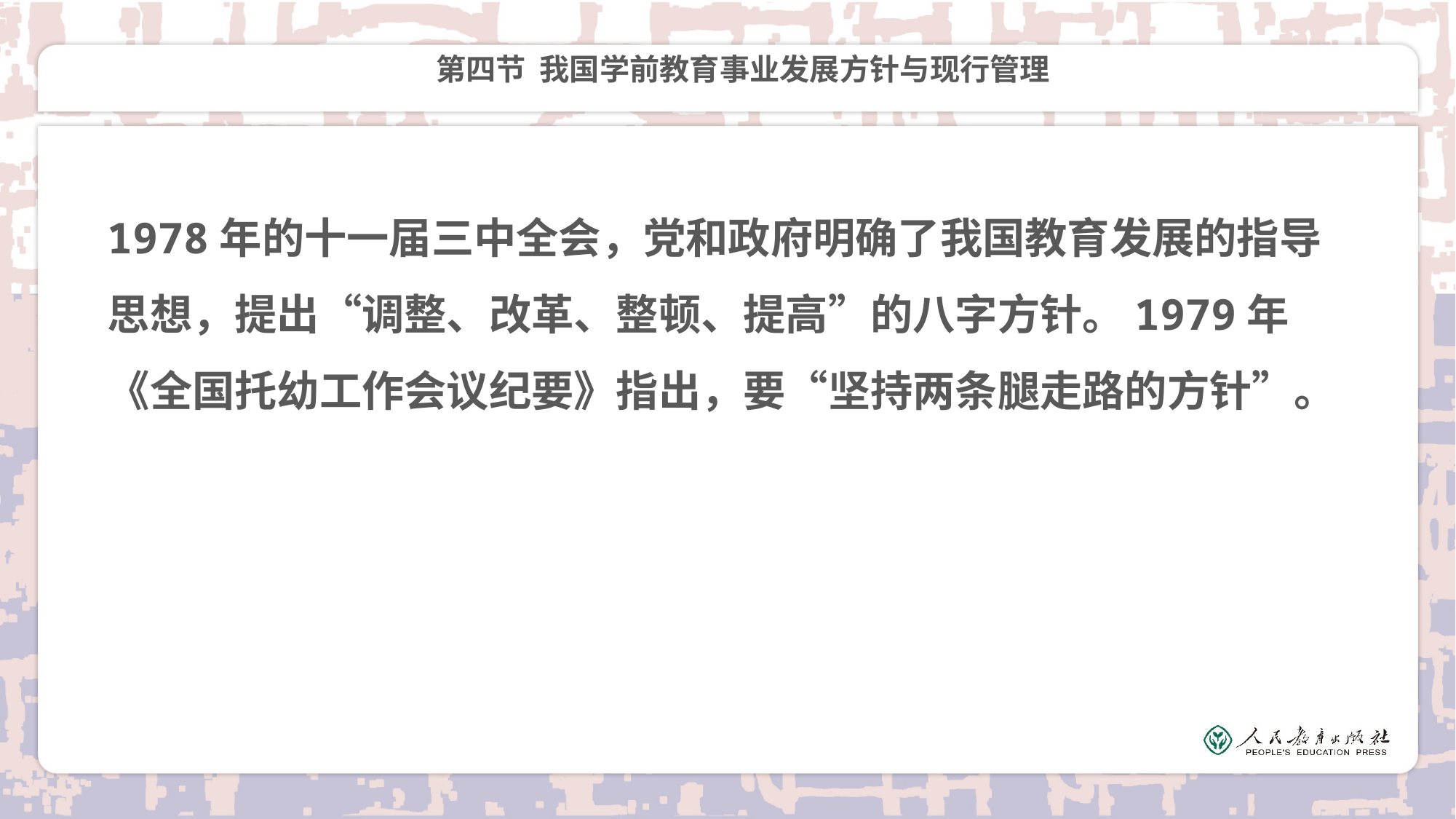

# 第四节  我国学前教育事业发展方针与现行管理
1978年的十一届三中全会，党和政府明确了我国教育发展的指导思想，提出“调整、改革、整顿、提高”的八字方针。1979年《全国托幼工作会议纪要》指出，要“坚持两条腿走路的方针”。